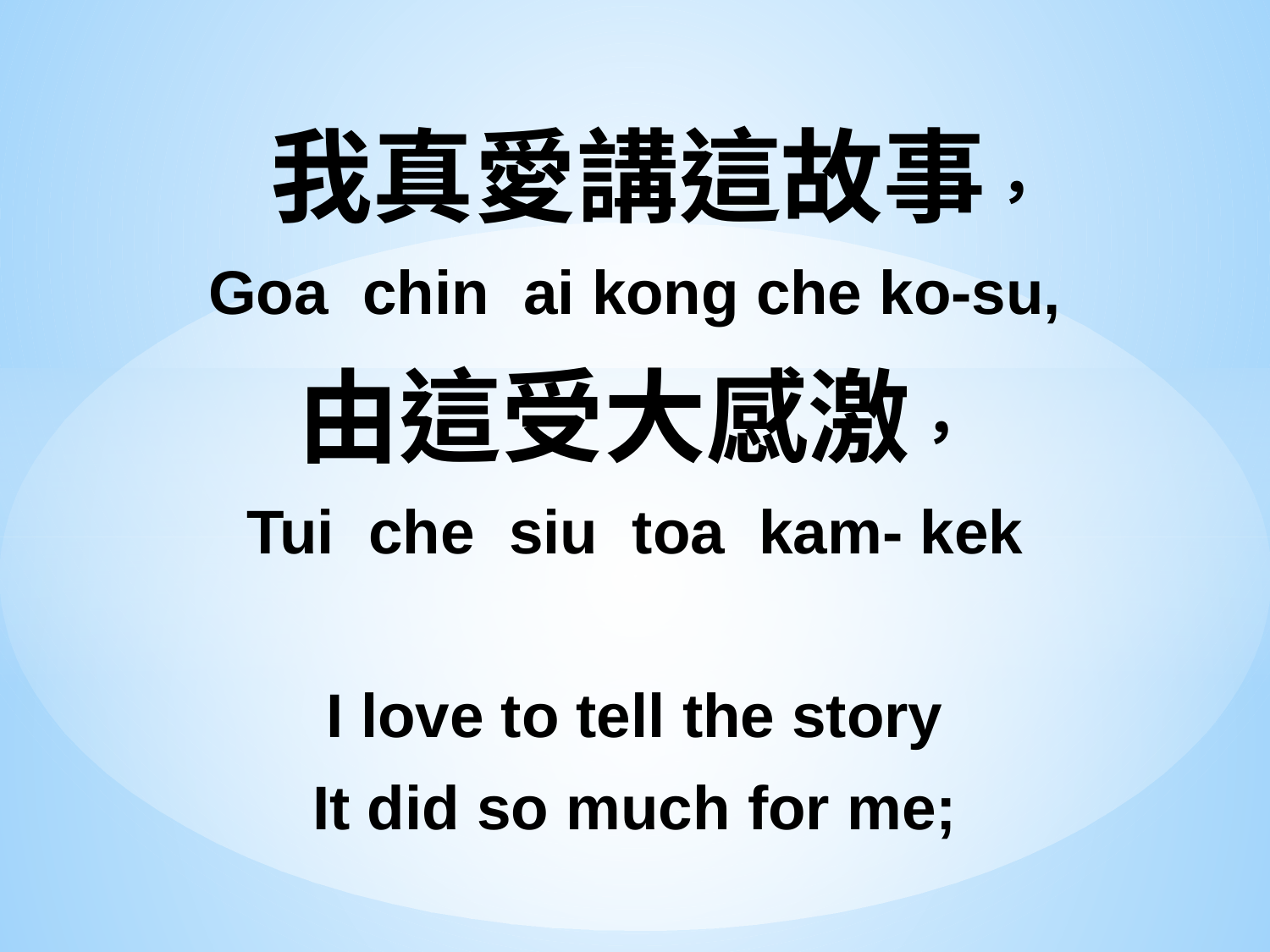

我真愛講這故事，
Goa  chin  ai kong che ko-su,
由這受大感激，
Tui  che  siu  toa  kam- kek

I love to tell the story
It did so much for me;